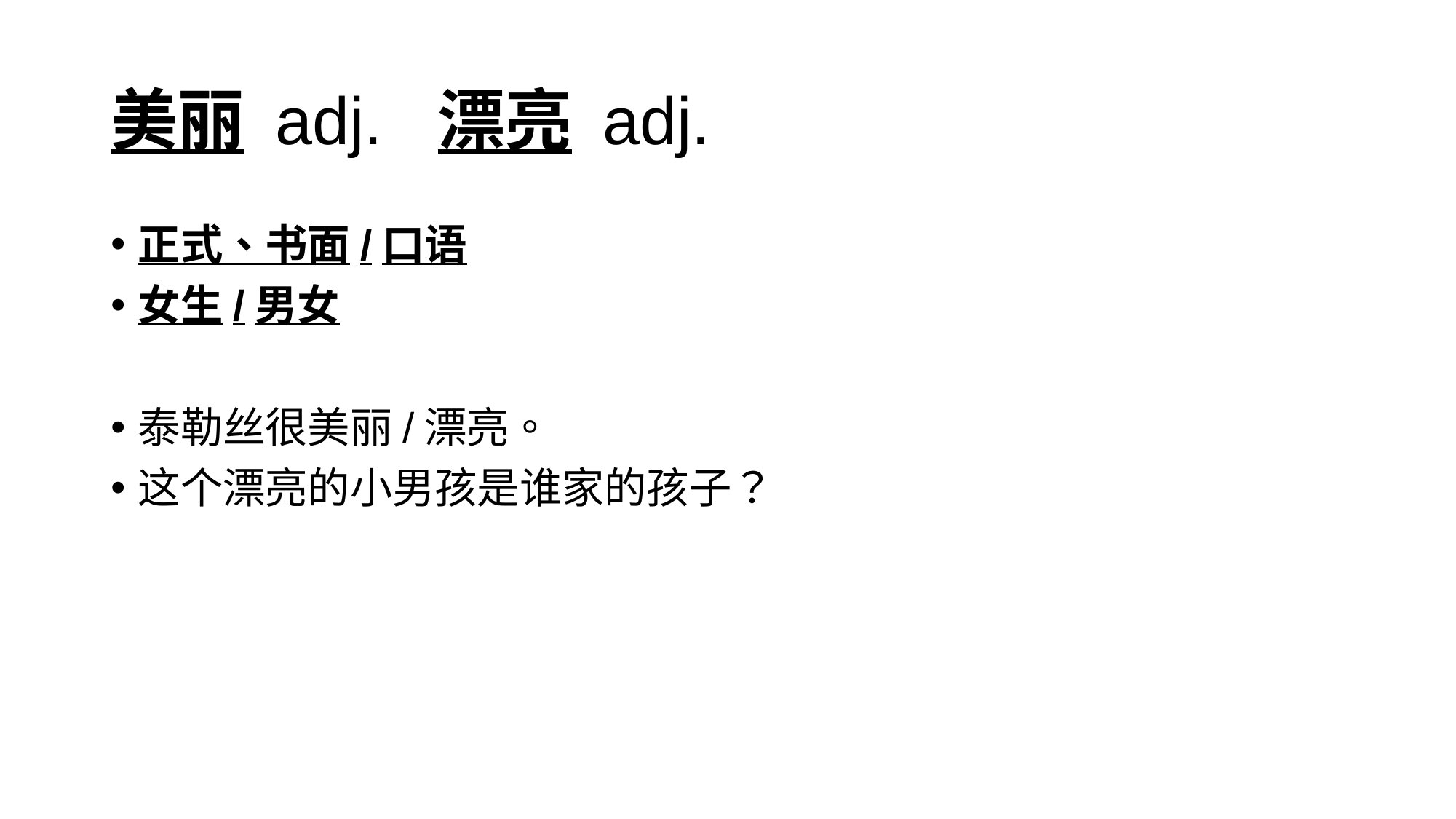

# 美丽 adj.	漂亮 adj.
正式、书面/口语
女生/男女

泰勒丝很美丽/漂亮。
这个漂亮的小男孩是谁家的孩子？